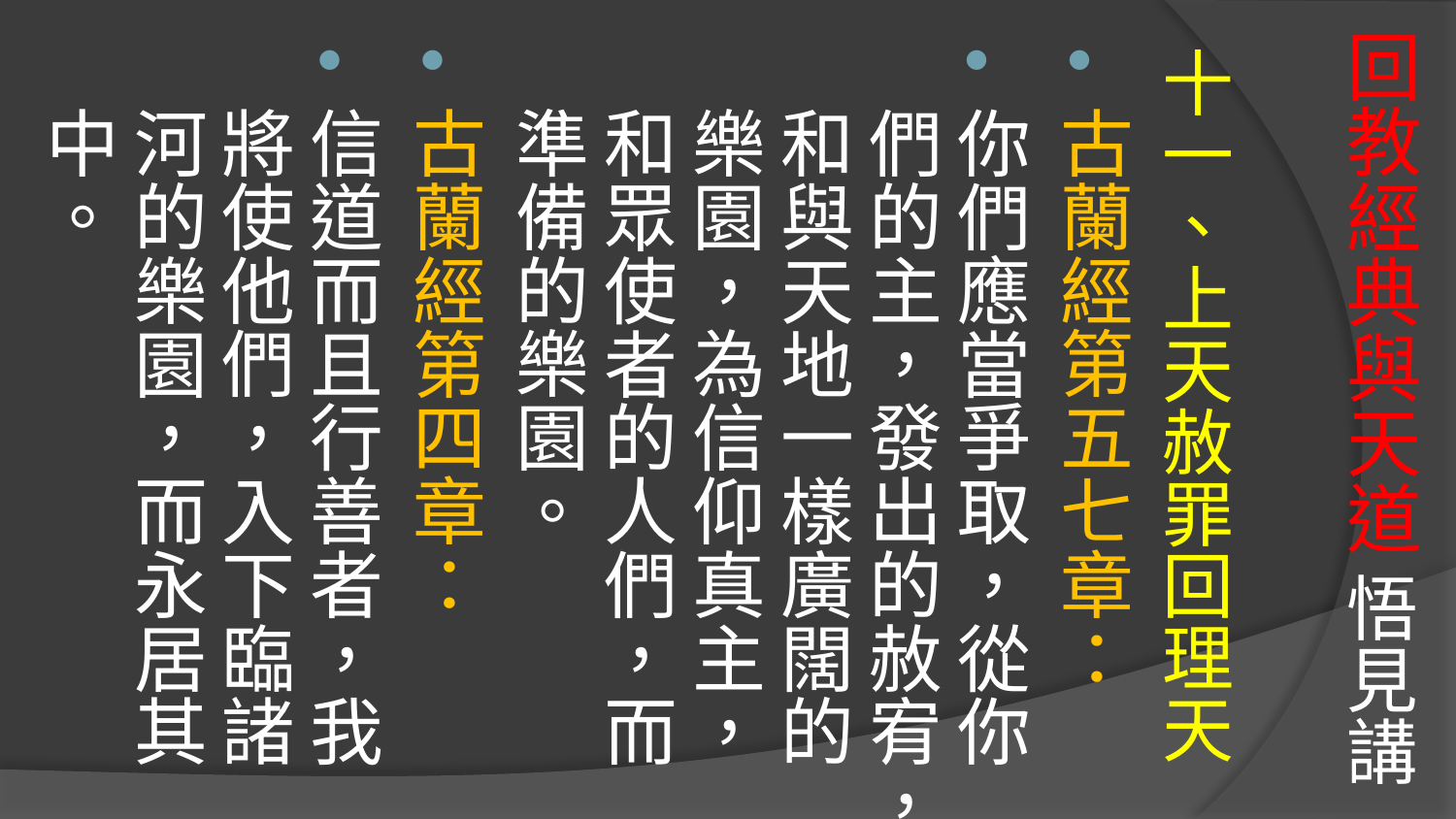

# 回教經典與天道 悟見講
十一、上天赦罪回理天
古蘭經第五七章：
你們應當爭取，從你們的主，發出的赦宥，和與天地一樣廣闊的樂園，為信仰真主，和眾使者的人們，而準備的樂園。
古蘭經第四章：
信道而且行善者，我將使他們，入下臨諸河的樂園，而永居其中。